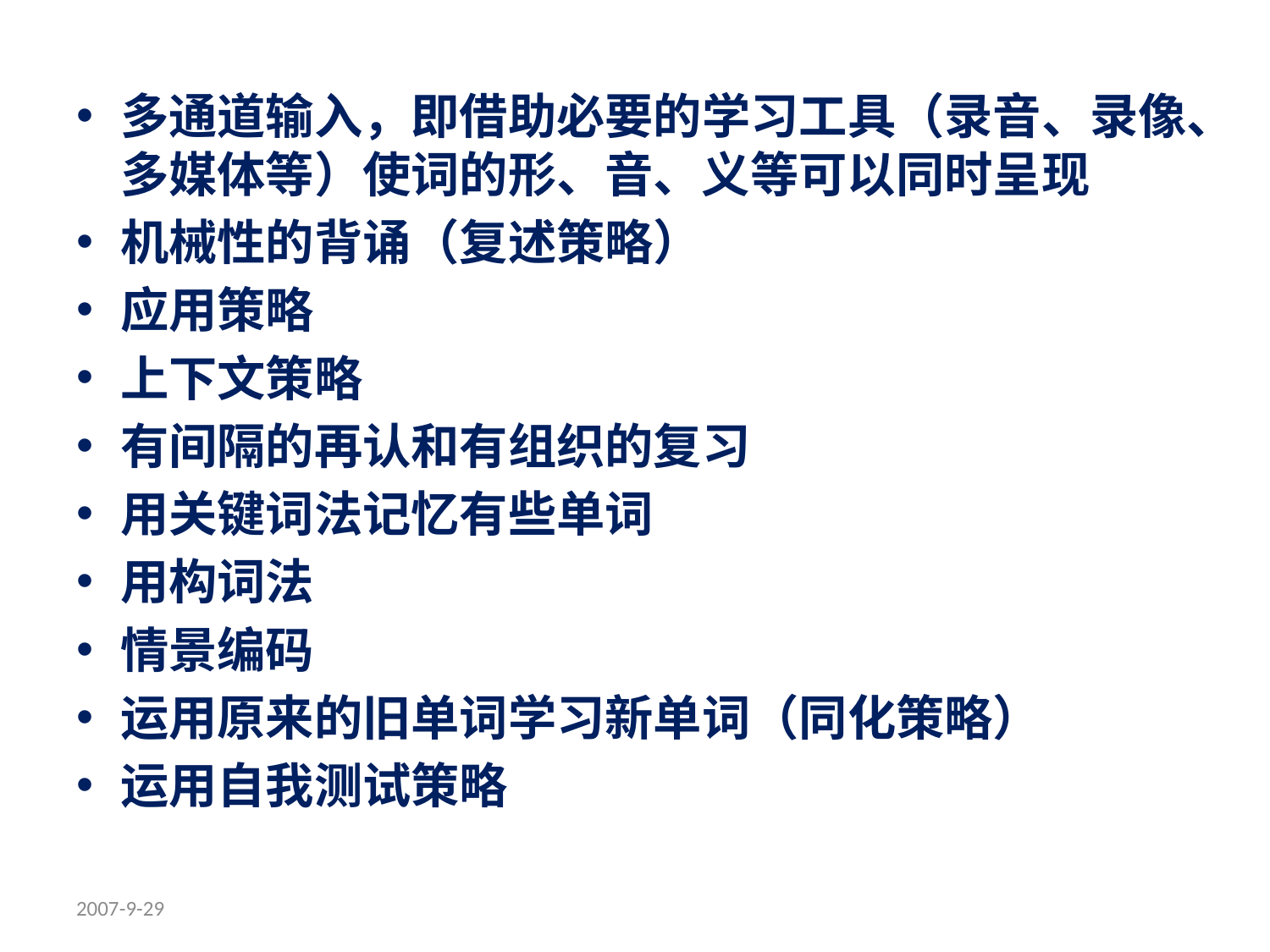

#
多通道输入，即借助必要的学习工具（录音、录像、多媒体等）使词的形、音、义等可以同时呈现
机械性的背诵（复述策略）
应用策略
上下文策略
有间隔的再认和有组织的复习
用关键词法记忆有些单词
用构词法
情景编码
运用原来的旧单词学习新单词（同化策略）
运用自我测试策略
2007-9-29